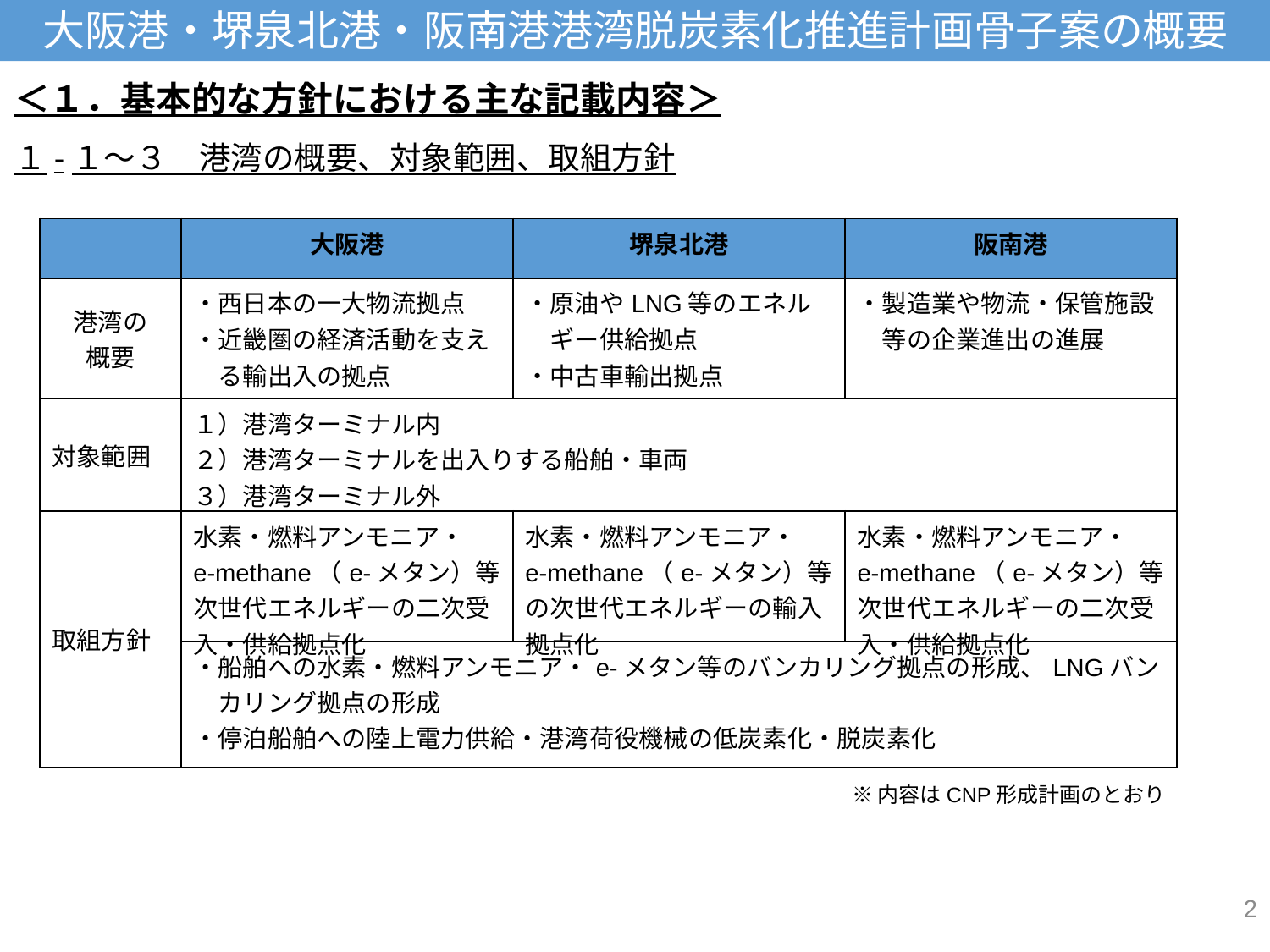

大阪港・堺泉北港・阪南港港湾脱炭素化推進計画骨子案の概要
＜１．基本的な方針における主な記載内容＞
１-１～３　港湾の概要、対象範囲、取組方針

|  | 大阪港 | 堺泉北港 | 阪南港 |
| --- | --- | --- | --- |
| 港湾の 概要 | ・西日本の一大物流拠点 ・近畿圏の経済活動を支え 　る輸出入の拠点 | ・原油やLNG等のエネル 　ギー供給拠点 ・中古車輸出拠点 | ・製造業や物流・保管施設 　等の企業進出の進展 |
| 対象範囲 | １）港湾ターミナル内 ２）港湾ターミナルを出入りする船舶・車両 ３）港湾ターミナル外 |  |  |
| 取組方針 | 水素・燃料アンモニア・ e-methane（e-メタン）等次世代エネルギーの二次受入・供給拠点化 | 水素・燃料アンモニア・ e-methane（e-メタン）等の次世代エネルギーの輸入拠点化 | 水素・燃料アンモニア・ e-methane（e-メタン）等次世代エネルギーの二次受入・供給拠点化 |
|  | ・船舶への水素・燃料アンモニア・e-メタン等のバンカリング拠点の形成、LNGバン 　カリング拠点の形成 |  |  |
|  | ・停泊船舶への陸上電力供給・港湾荷役機械の低炭素化・脱炭素化 |  |  |
※内容はCNP形成計画のとおり
2